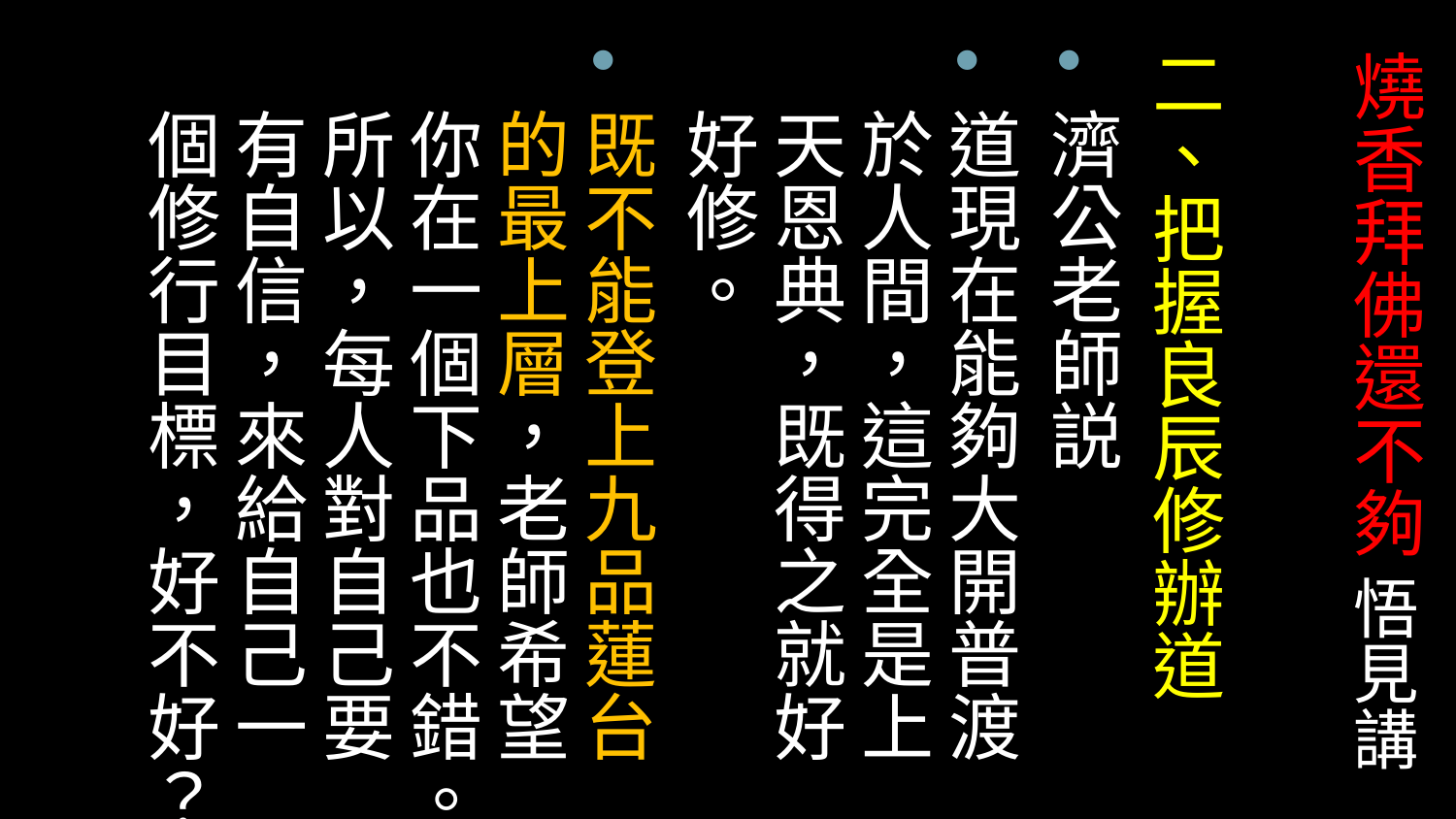

二、把握良辰修辦道
濟公老師説
道現在能夠大開普渡於人間，這完全是上天恩典，既得之就好好修。
既不能登上九品蓮台的最上層，老師希望你在一個下品也不錯。所以，每人對自己要有自信，來給自己一個修行目標，好不好？

# 燒香拜佛還不夠 悟見講